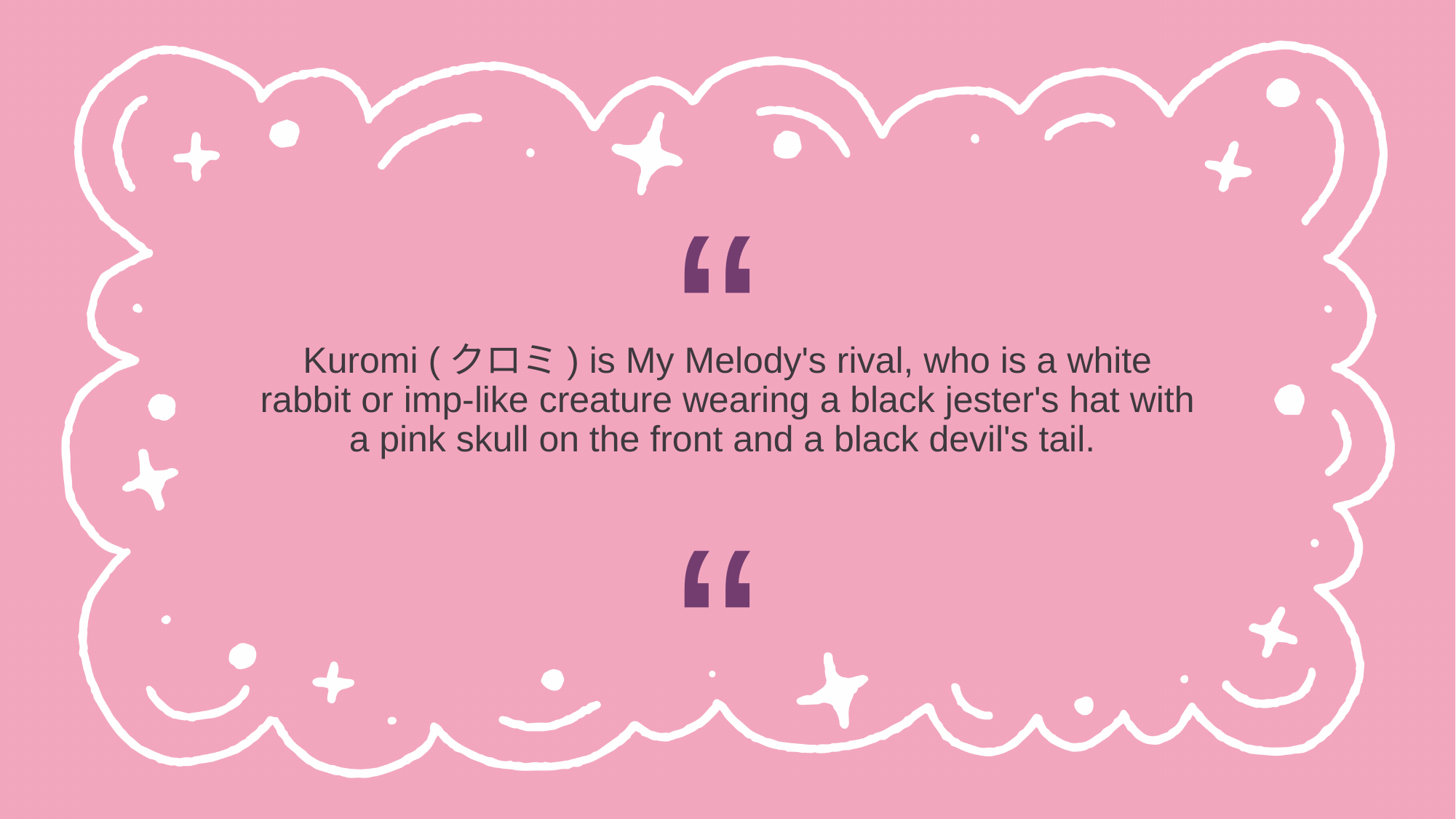

“
Kuromi (クロミ) is My Melody's rival, who is a white rabbit or imp-like creature wearing a black jester's hat with a pink skull on the front and a black devil's tail.
“